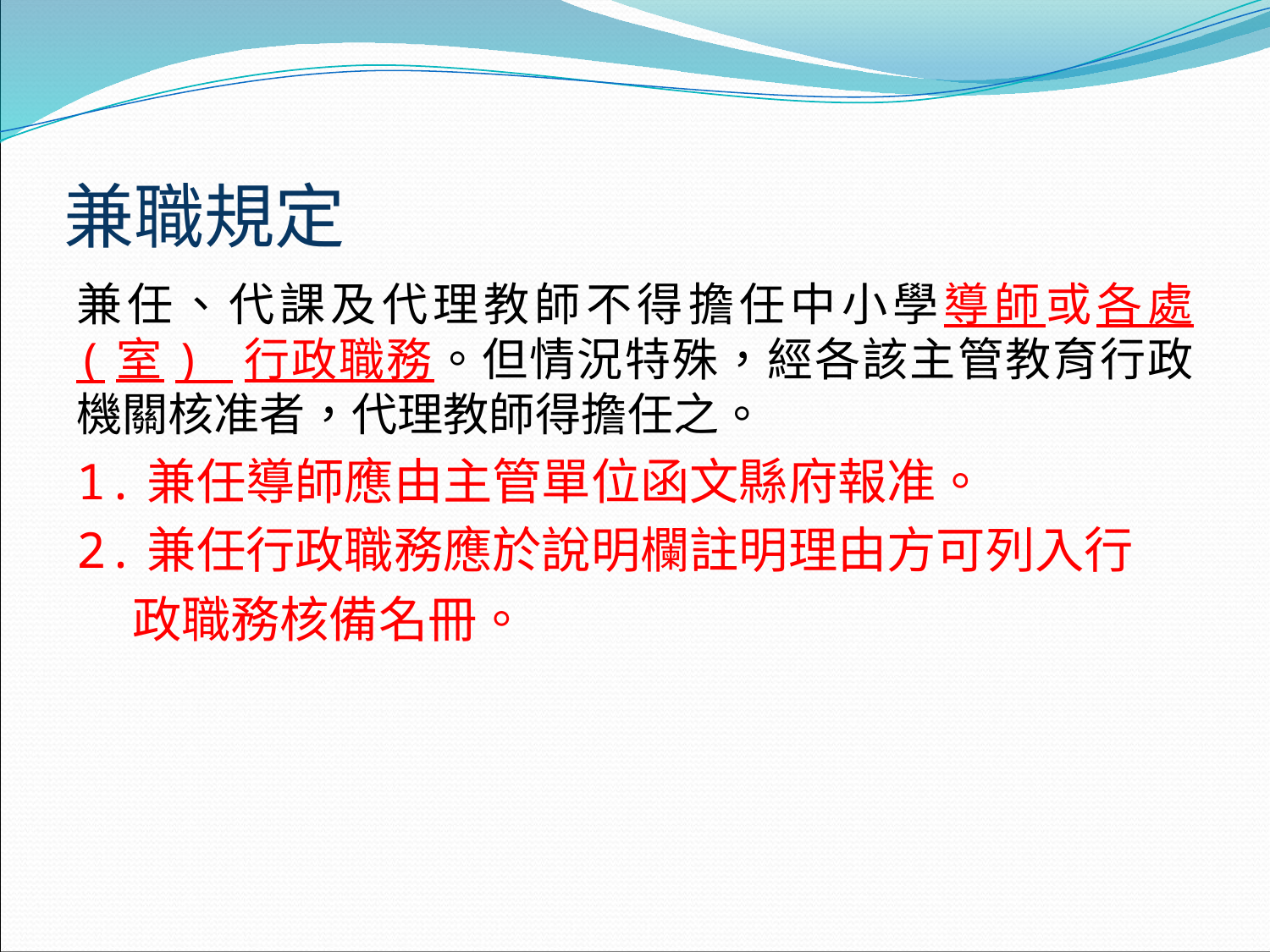

# 兼職規定
兼任、代課及代理教師不得擔任中小學導師或各處 (室) 行政職務。但情況特殊，經各該主管教育行政機關核准者，代理教師得擔任之。
1.兼任導師應由主管單位函文縣府報准。
2.兼任行政職務應於說明欄註明理由方可列入行
    政職務核備名冊。